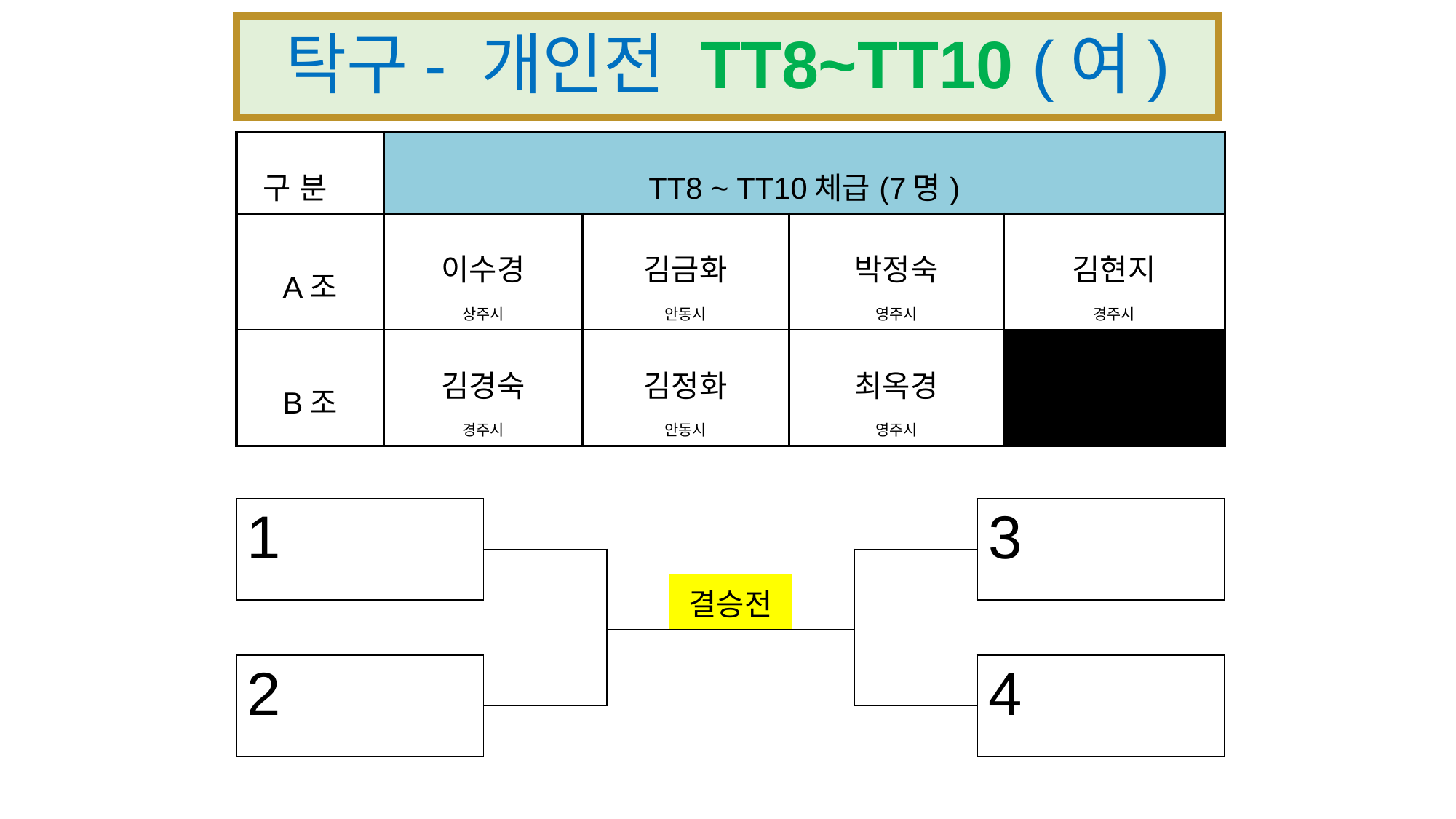

# 탁구- 개인전 TT8~TT10 (여)
| 구 분 | TT8 ~ TT10체급(7명) |  |  |  |
| --- | --- | --- | --- | --- |
| A조 | 이수경 상주시 | 김금화 안동시 | 박정숙 영주시 | 김현지 경주시 |
| B조 | 김경숙 경주시 | 김정화 안동시 | 최옥경 영주시 |  |
|  |  |  |  |  |  |  |  |  |  |
| --- | --- | --- | --- | --- | --- | --- | --- | --- | --- |
| 1 |  |  |  |  |  |  |  | 3 |  |
|  |  |  |  |  |  |  |  |  |  |
|  |  |  |  |  |  |  |  |  |  |
|  |  |  |  | 결승전 |  |  |  |  |  |
|  |  |  |  |  |  |  |  |  |  |
|  |  |  |  |  |  |  |  |  |  |
| 2 |  |  |  |  |  |  |  | 4 |  |
|  |  |  |  |  |  |  |  |  |  |
|  |  |  |  |  |  |  |  |  |  |
|  |  |  |  |  |  |  |  |  |  |
|  |  |  |  |  |  |  |  |  |  |